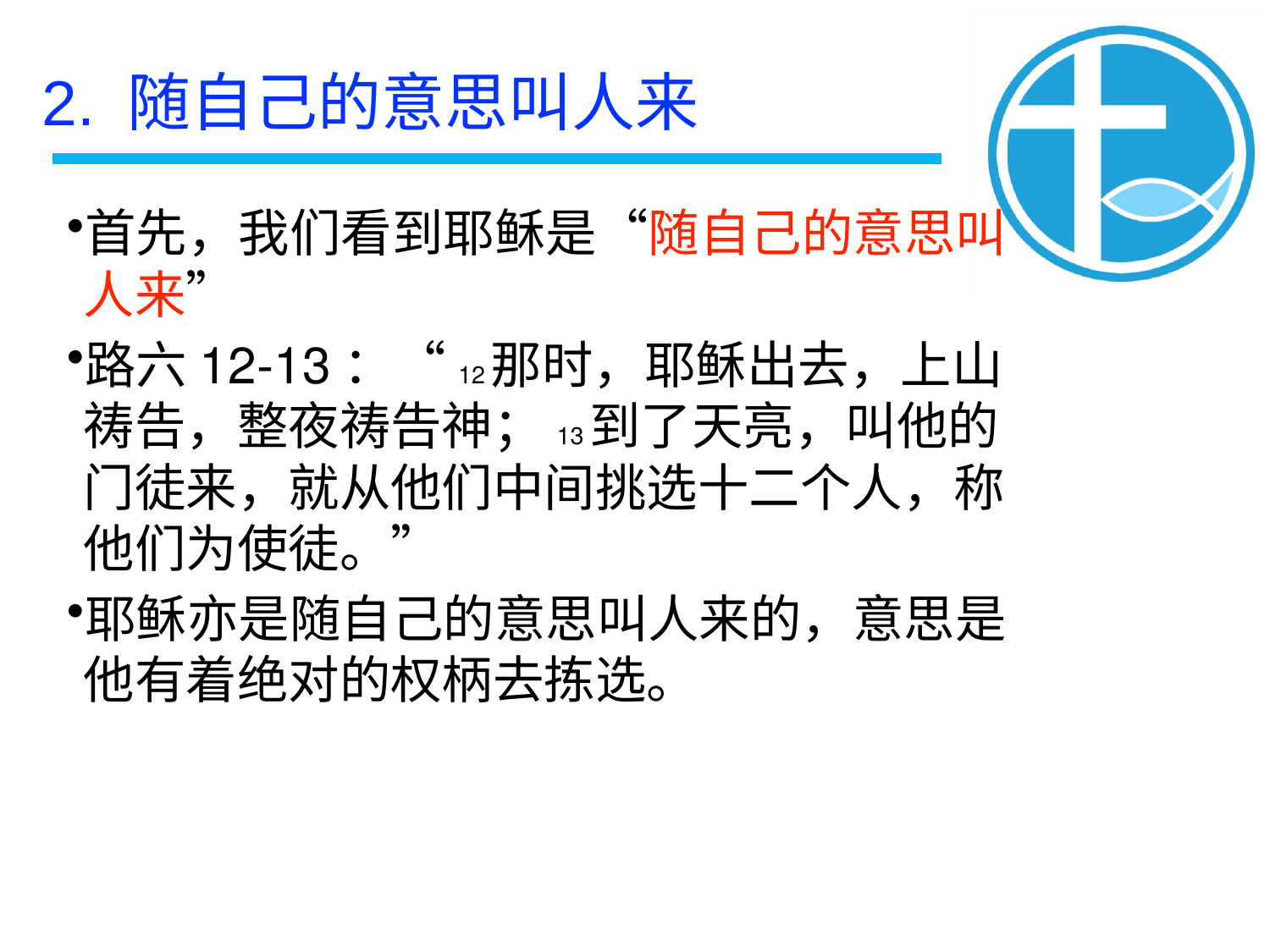

2. 随自己的意思叫人来
首先，我们看到耶稣是“随自己的意思叫人来”
路六12-13：“12那时，耶稣出去，上山祷告，整夜祷告神；13到了天亮，叫他的门徒来，就从他们中间挑选十二个人，称他们为使徒。”
耶稣亦是随自己的意思叫人来的，意思是他有着绝对的权柄去拣选。